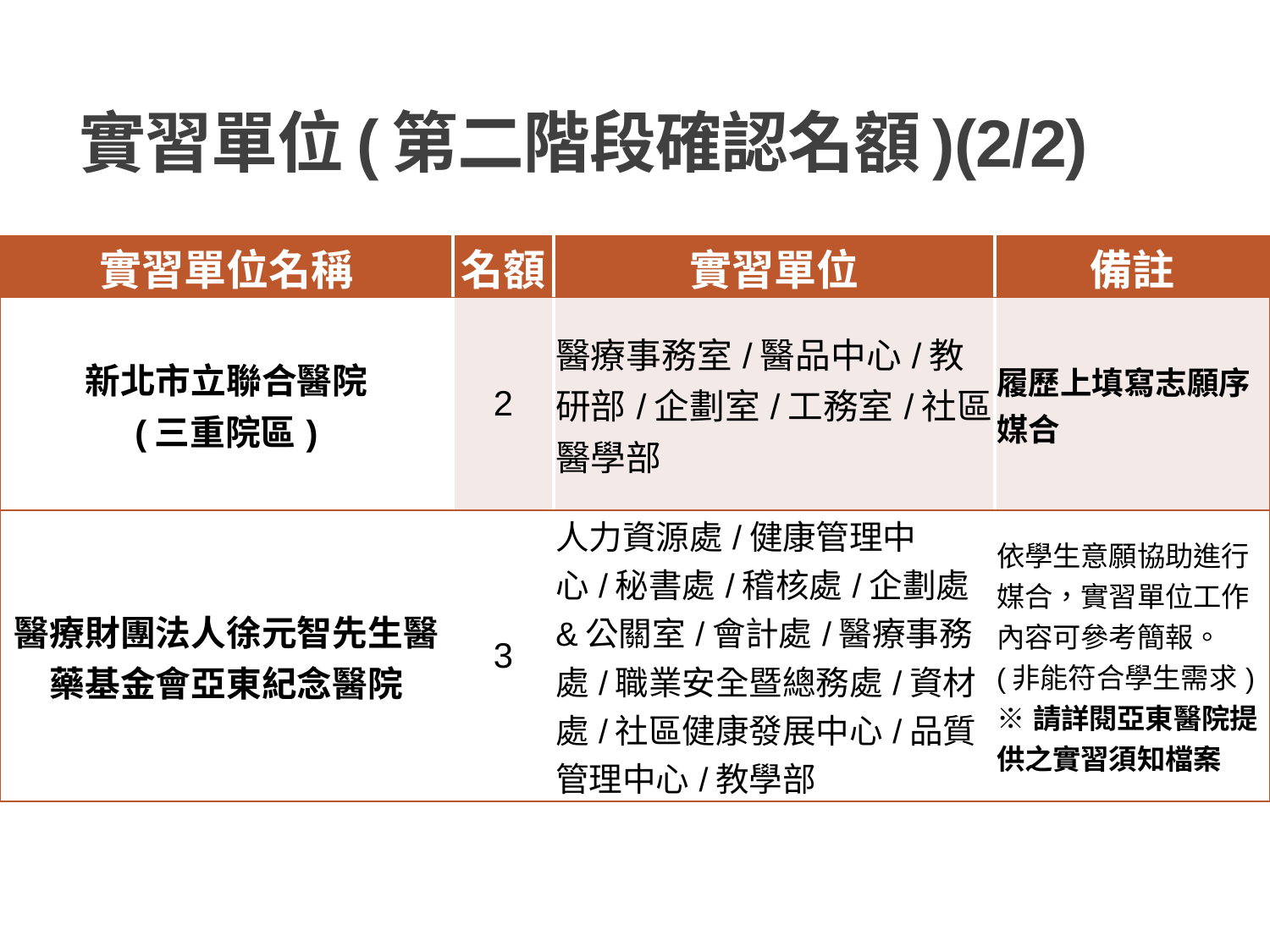

# 實習單位(第二階段確認名額)(2/2)
| 實習單位名稱 | 名額 | 實習單位 | 備註 |
| --- | --- | --- | --- |
| 新北市立聯合醫院 (三重院區) | 2 | 醫療事務室/醫品中心/教研部/企劃室/工務室/社區醫學部 | 履歷上填寫志願序媒合 |
| 醫療財團法人徐元智先生醫藥基金會亞東紀念醫院 | 3 | 人力資源處/健康管理中心/秘書處/稽核處/企劃處&公關室/會計處/醫療事務處/職業安全暨總務處/資材處/社區健康發展中心/品質管理中心/教學部 | 依學生意願協助進行媒合，實習單位工作內容可參考簡報。 (非能符合學生需求) ※請詳閱亞東醫院提供之實習須知檔案 |
11